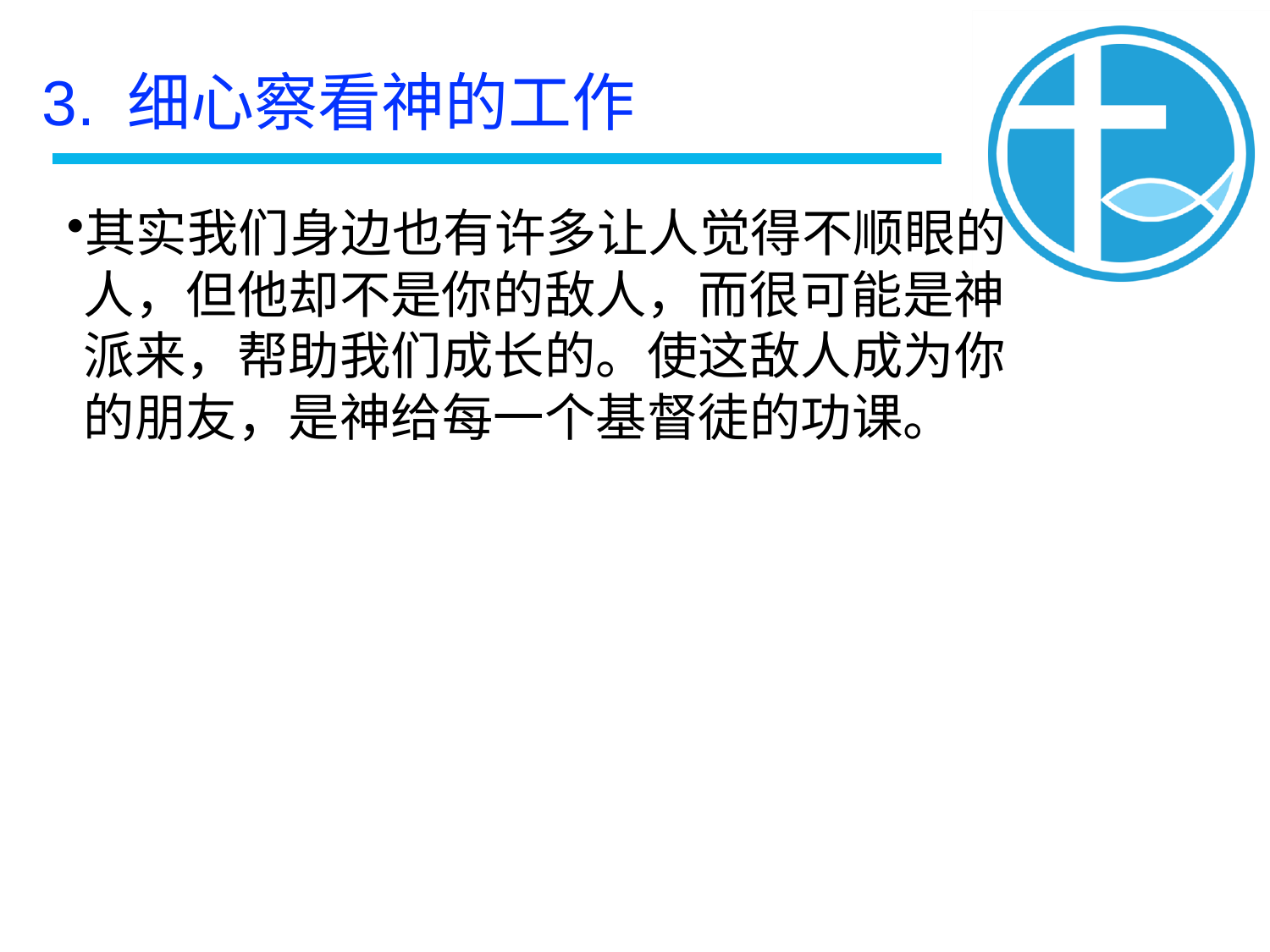

3. 细心察看神的工作
其实我们身边也有许多让人觉得不顺眼的人，但他却不是你的敌人，而很可能是神派来，帮助我们成长的。使这敌人成为你的朋友，是神给每一个基督徒的功课。